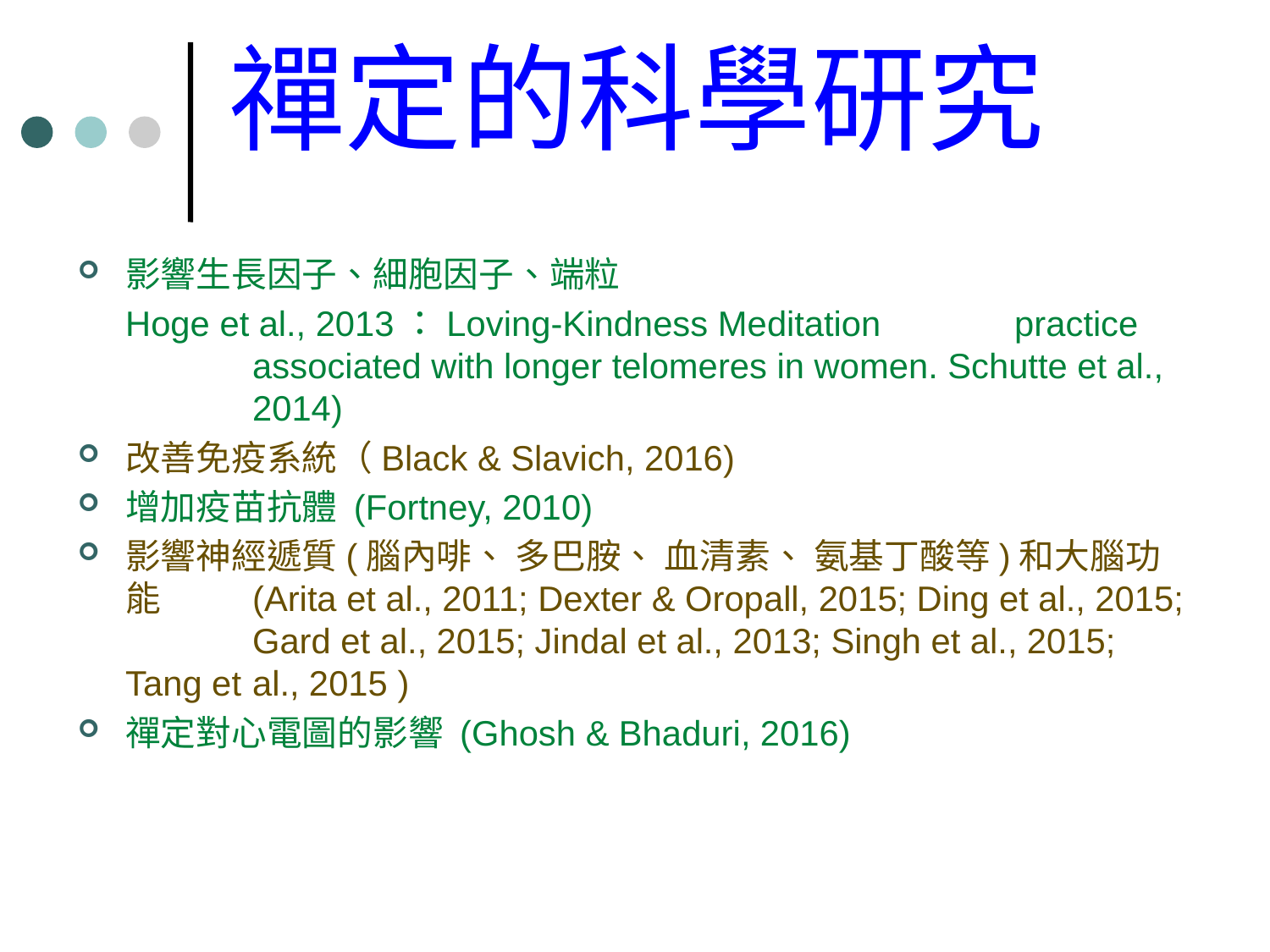

# 禪定的科學研究

影響生長因子、細胞因子、端粒
	Hoge et al., 2013：Loving-Kindness Meditation 	practice 	associated with longer telomeres in women. Schutte et al., 	2014)
改善免疫系統（Black & Slavich, 2016)
增加疫苗抗體 (Fortney, 2010)
影響神經遞質(腦內啡、 多巴胺、 血清素、 氨基丁酸等)和大腦功能	(Arita et al., 2011; Dexter & Oropall, 2015; Ding et al., 2015; 	Gard et al., 2015; Jindal et al., 2013; Singh et al., 2015; Tang et 	al., 2015 )
禪定對心電圖的影響 (Ghosh & Bhaduri, 2016)